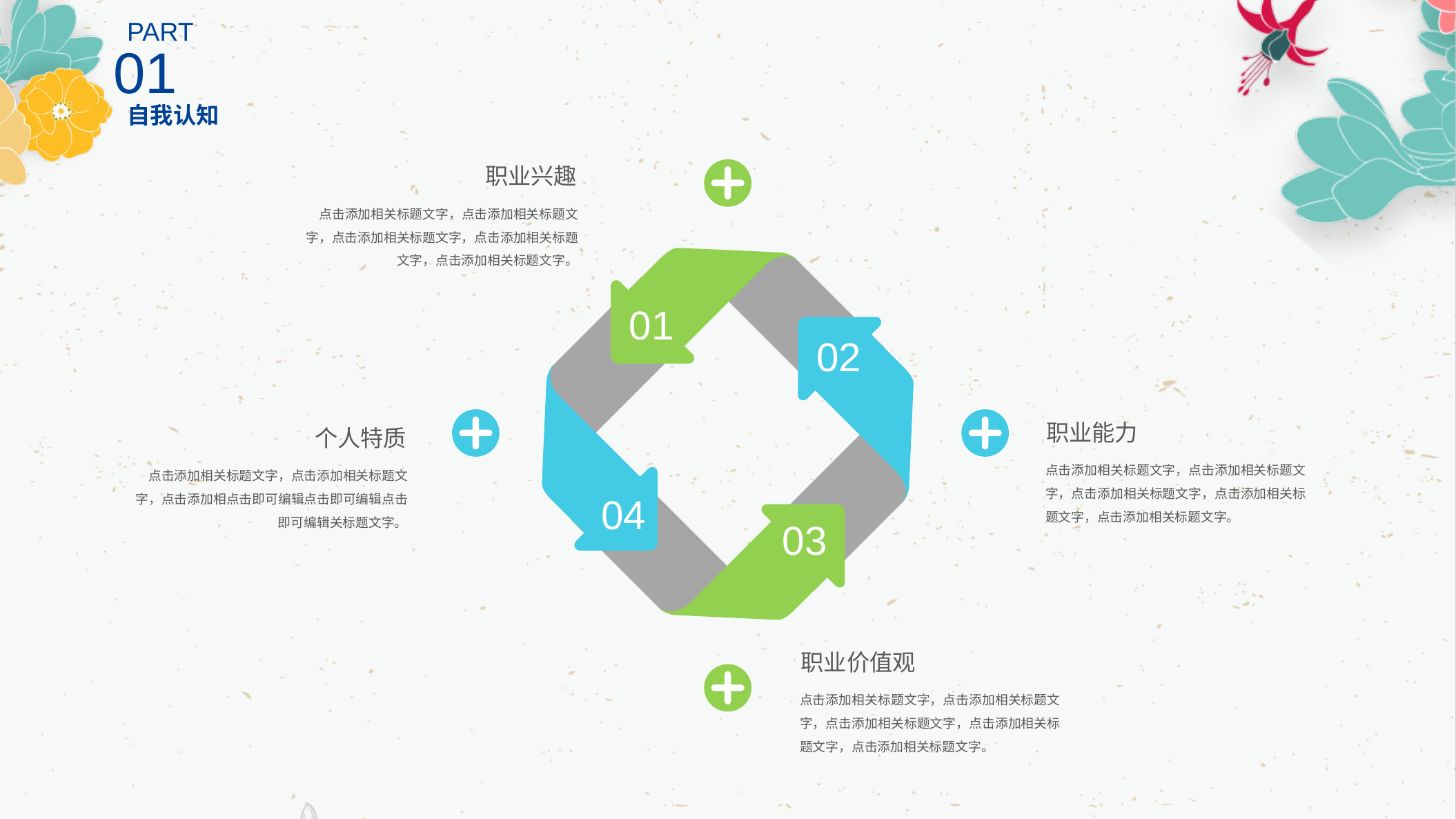

PART
01
自我认知
职业兴趣

点击添加相关标题文字，点击添加相关标题文字，点击添加相关标题文字，点击添加相关标题文字，点击添加相关标题文字。

01
02
04
03

职业能力
个人特质
点击添加相关标题文字，点击添加相关标题文字，点击添加相关标题文字，点击添加相关标题文字，点击添加相关标题文字。
点击添加相关标题文字，点击添加相关标题文字，点击添加相点击即可编辑点击即可编辑点击即可编辑关标题文字。
职业价值观

点击添加相关标题文字，点击添加相关标题文字，点击添加相关标题文字，点击添加相关标题文字，点击添加相关标题文字。